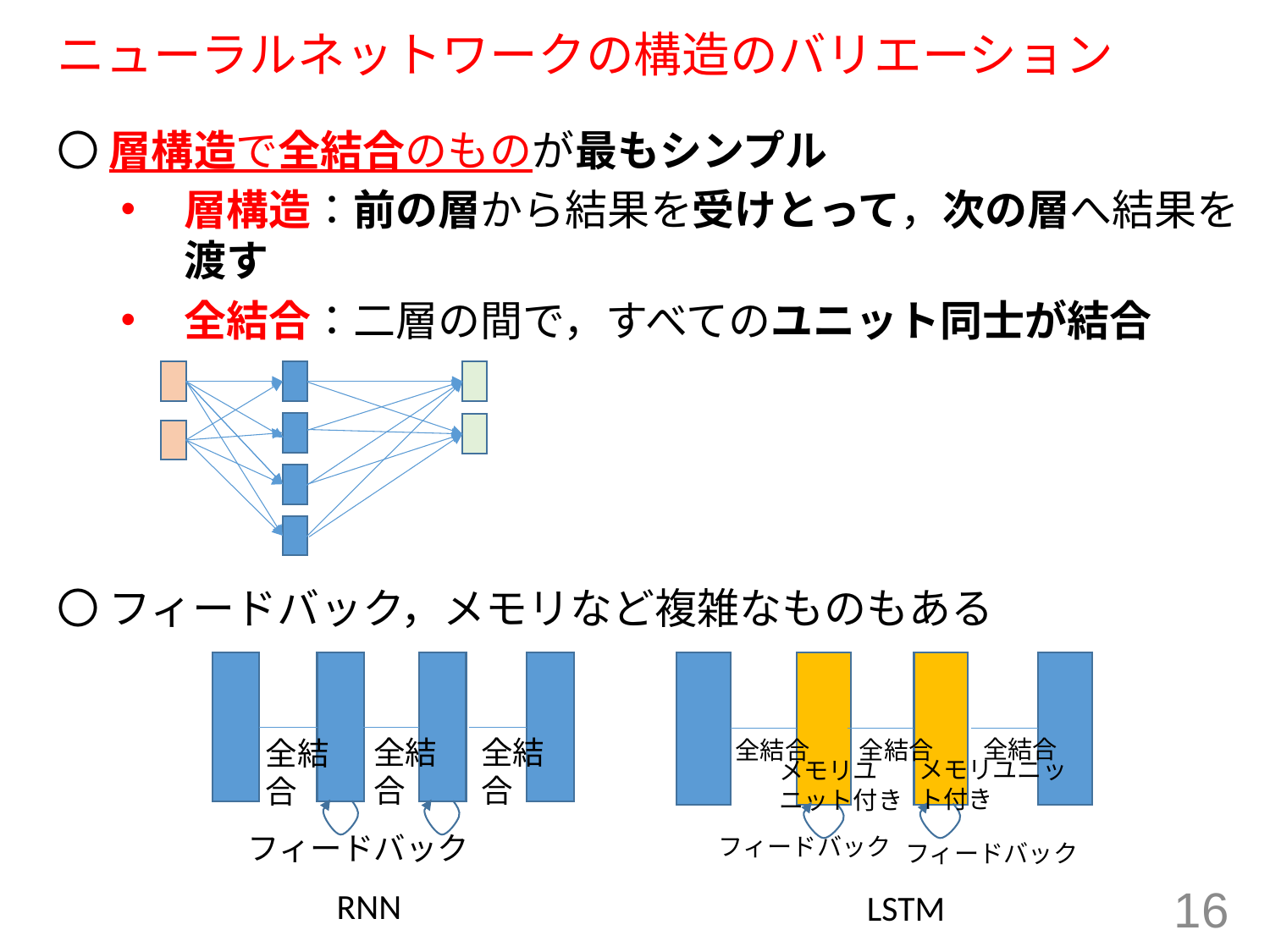

# ニューラルネットワークの構造のバリエーション
〇 層構造で全結合のものが最もシンプル
層構造：前の層から結果を受けとって，次の層へ結果を渡す
全結合：二層の間で，すべてのユニット同士が結合

〇 フィードバック，メモリなど複雑なものもある

全結合
全結合
全結合

フィードバック

全結合
全結合
全結合
メモリユニット付き
メモリユニット付き

フィードバック
フィードバック
RNN
LSTM
16